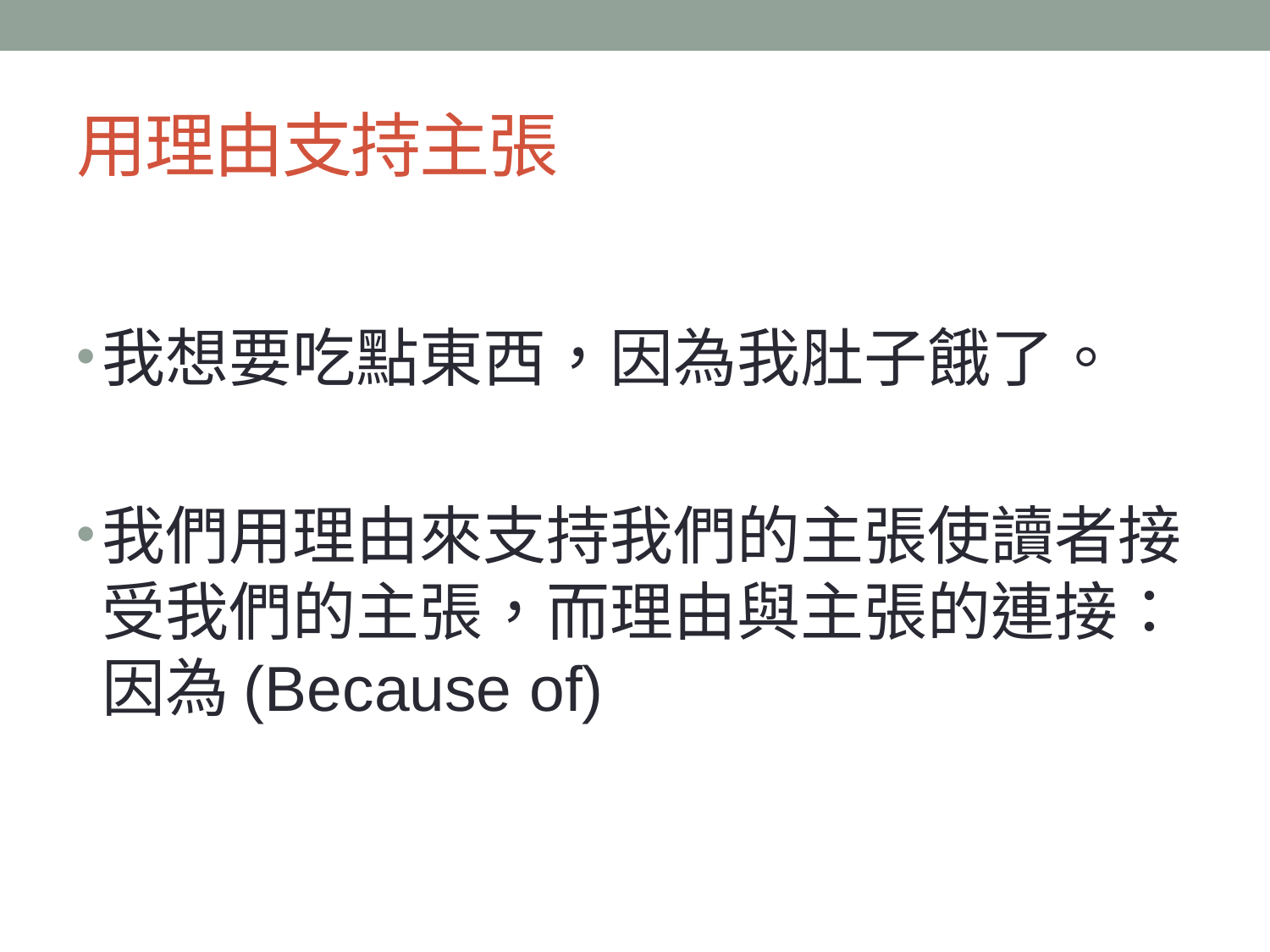

# 用理由支持主張

我想要吃點東西，因為我肚子餓了。

我們用理由來支持我們的主張使讀者接受我們的主張，而理由與主張的連接：因為(Because of)